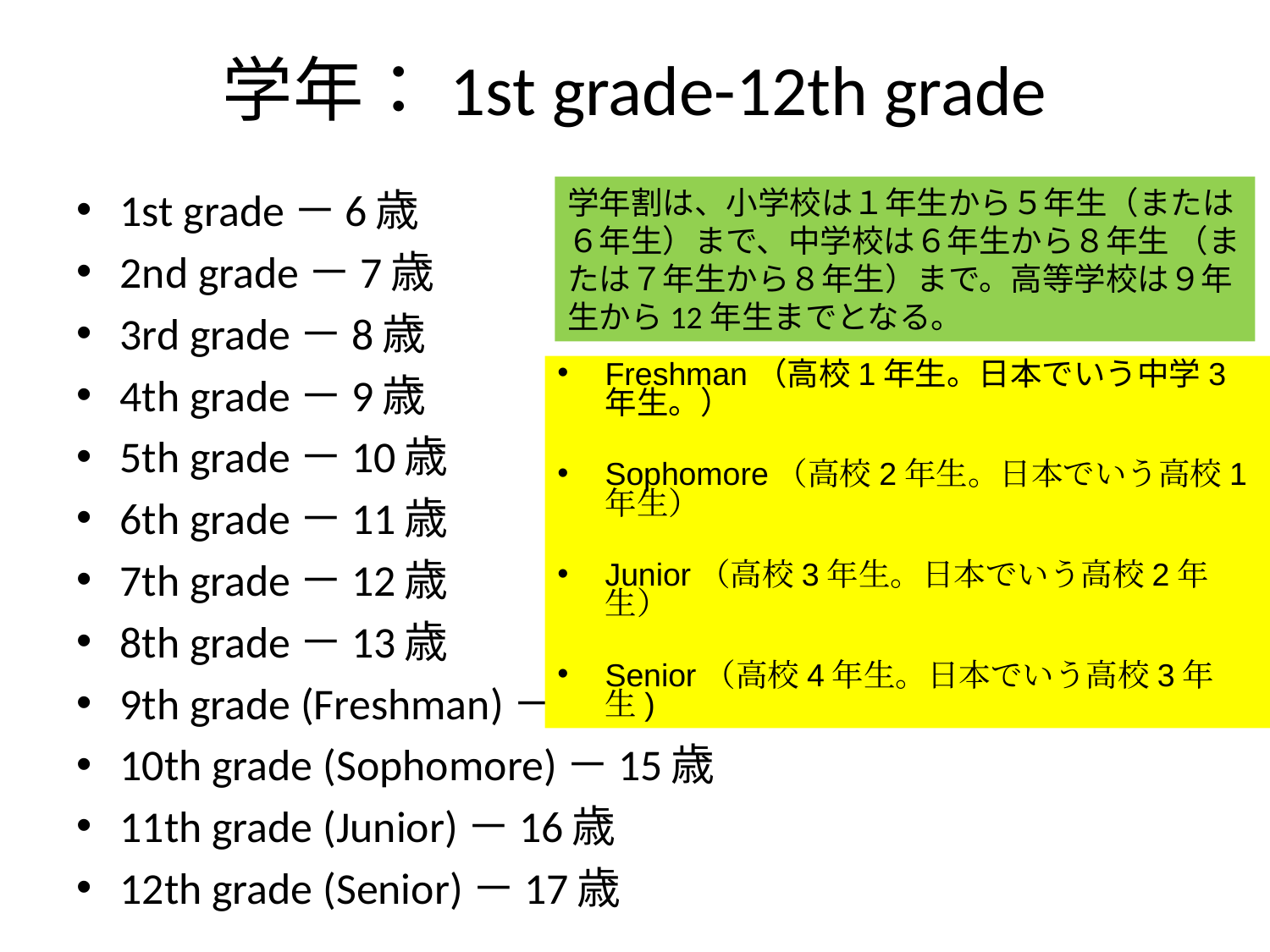

# 学年：1st grade-12th grade
1st grade－6歳
2nd grade－7歳
3rd grade－8歳
4th grade－9歳
5th grade－10歳
6th grade－11歳
7th grade－12歳
8th grade－13歳
9th grade (Freshman)－14歳
10th grade (Sophomore)－15歳
11th grade (Junior)－16歳
12th grade (Senior)－17歳

学年割は、小学校は１年生から５年生（または６年生）まで、中学校は６年生から８年生 （または７年生から８年生）まで。高等学校は９年生から12年生までとなる。
Freshman（高校1年生。日本でいう中学3年生。）

Sophomore（高校2年生。日本でいう高校1年生）

Junior（高校3年生。日本でいう高校2年生）

Senior（高校4年生。日本でいう高校3年生)